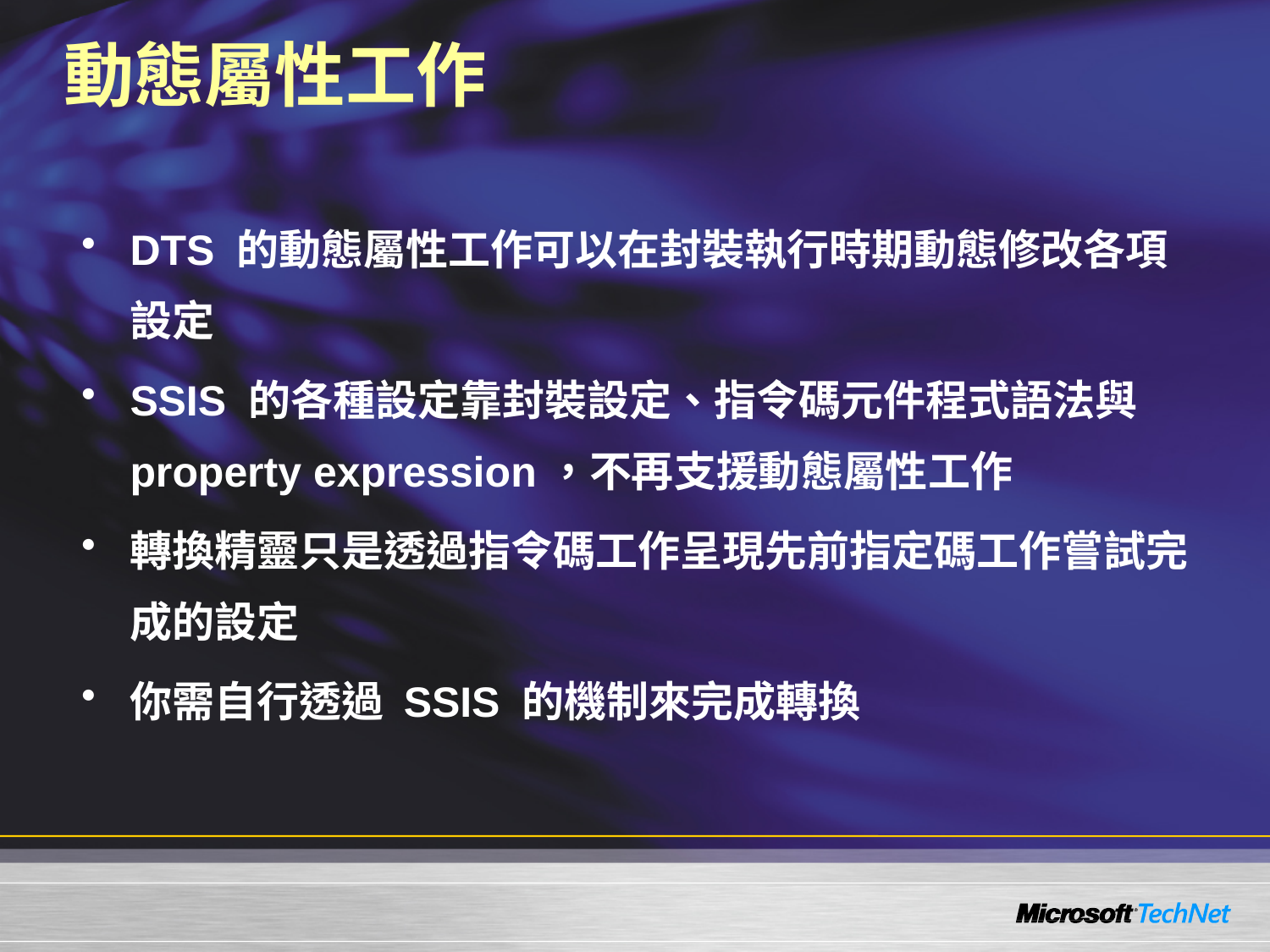

# 動態屬性工作
DTS 的動態屬性工作可以在封裝執行時期動態修改各項設定
SSIS 的各種設定靠封裝設定、指令碼元件程式語法與 property expression，不再支援動態屬性工作
轉換精靈只是透過指令碼工作呈現先前指定碼工作嘗試完成的設定
你需自行透過 SSIS 的機制來完成轉換